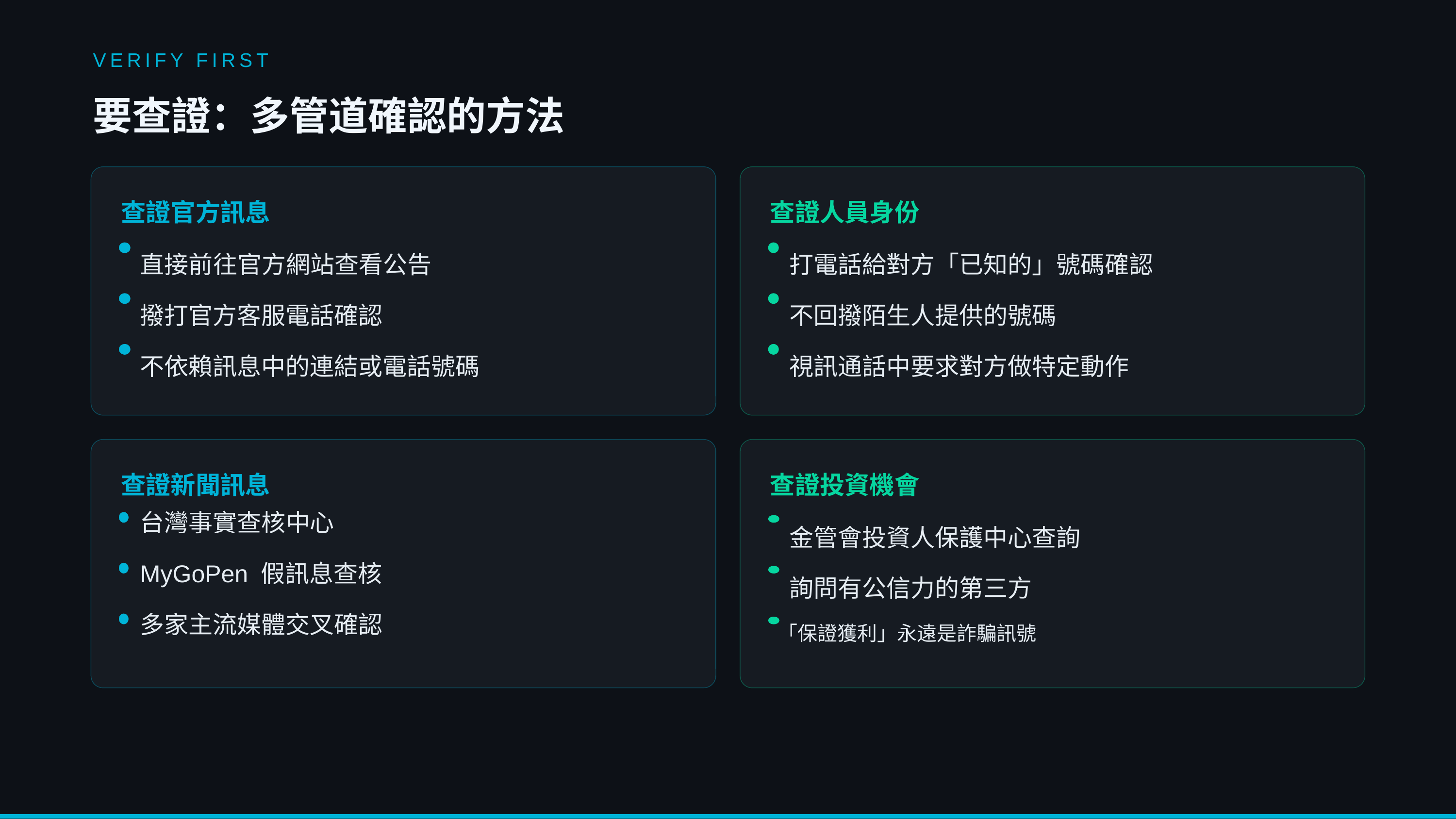

VERIFY FIRST
要查證：多管道確認的方法

查證官方訊息
查證人員身份
直接前往官方網站查看公告
打電話給對方「已知的」號碼確認

撥打官方客服電話確認
不回撥陌生人提供的號碼

不依賴訊息中的連結或電話號碼
視訊通話中要求對方做特定動作

查證新聞訊息
查證投資機會
台灣事實查核中心
金管會投資人保護中心查詢

MyGoPen 假訊息查核
詢問有公信力的第三方

多家主流媒體交叉確認
「保證獲利」永遠是詐騙訊號